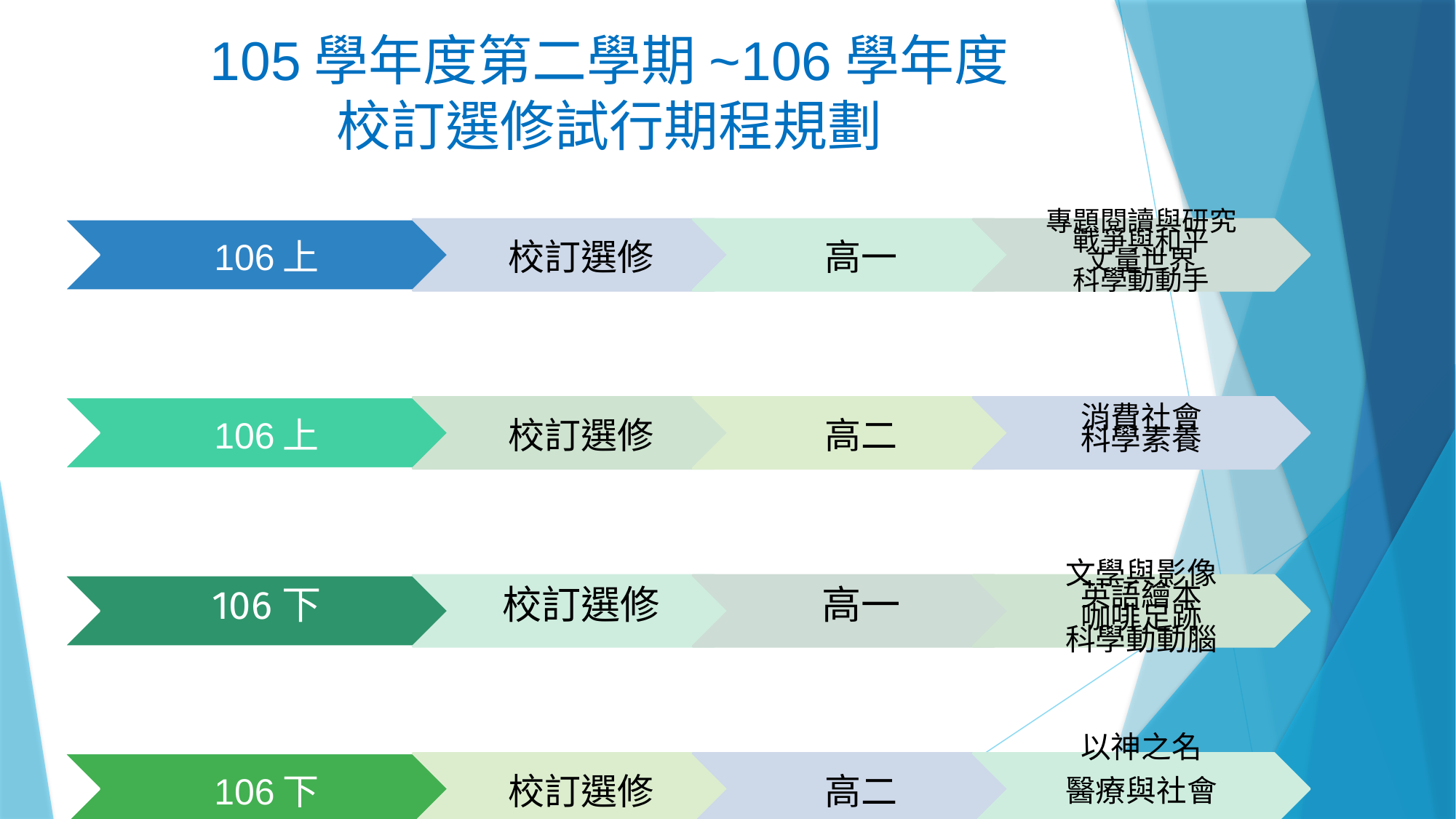

# 105學年度第二學期~106學年度 校訂選修試行期程規劃
106上
校訂選修
高一
專題閱讀與研究
戰爭與和平
丈量世界
科學動動手
106上
校訂選修
高二
消費社會
科學素養
106下
校訂選修
高一
文學與影像
英語繪本
咖啡足跡
科學動動腦
106下
校訂選修
高二
以神之名
醫療與社會
科學素養